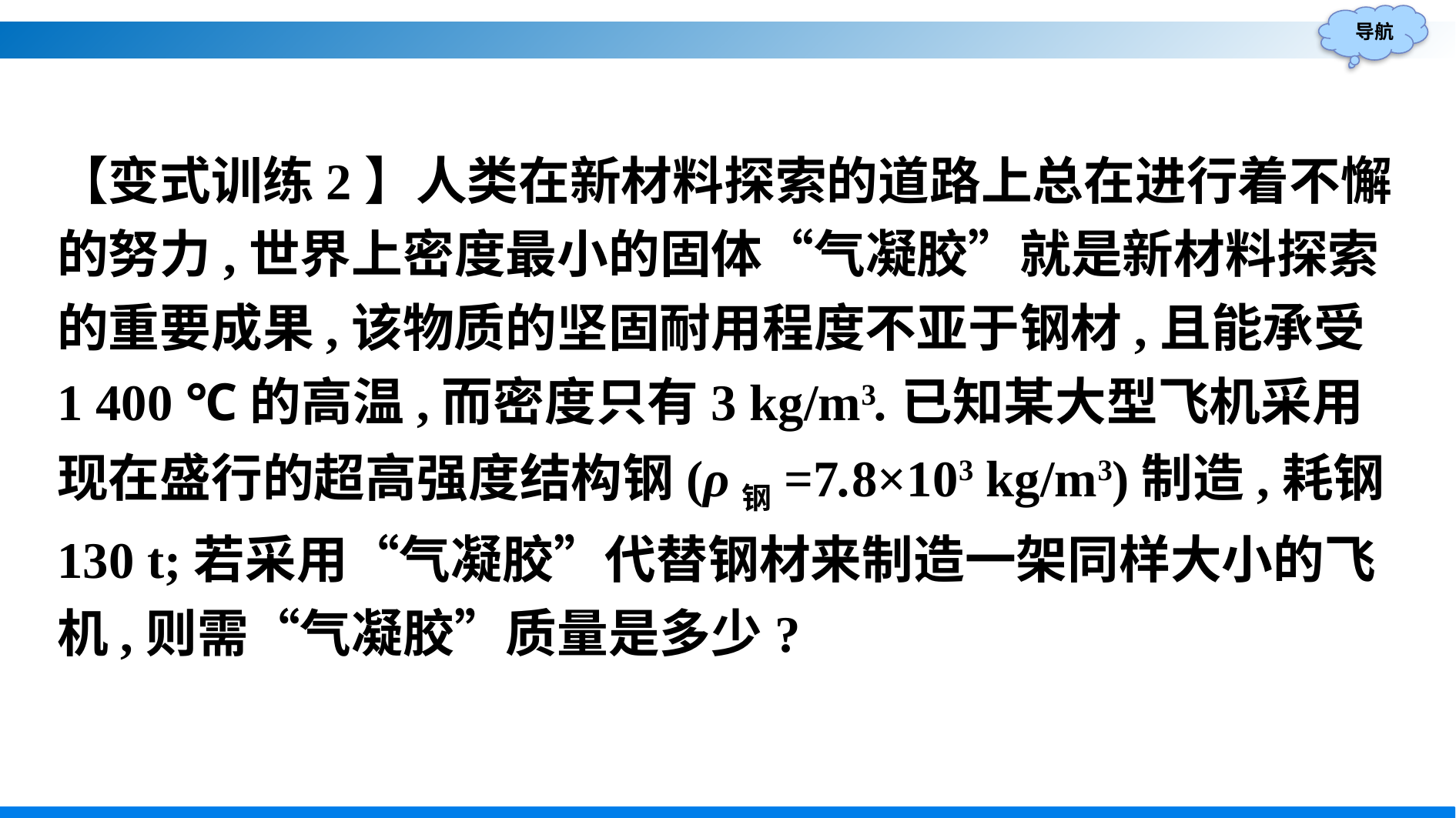

【变式训练2】人类在新材料探索的道路上总在进行着不懈的努力,世界上密度最小的固体“气凝胶”就是新材料探索的重要成果,该物质的坚固耐用程度不亚于钢材,且能承受1 400 ℃的高温,而密度只有3 kg/m3.已知某大型飞机采用现在盛行的超高强度结构钢(ρ钢=7.8×103 kg/m3)制造,耗钢130 t;若采用“气凝胶”代替钢材来制造一架同样大小的飞机,则需“气凝胶”质量是多少?